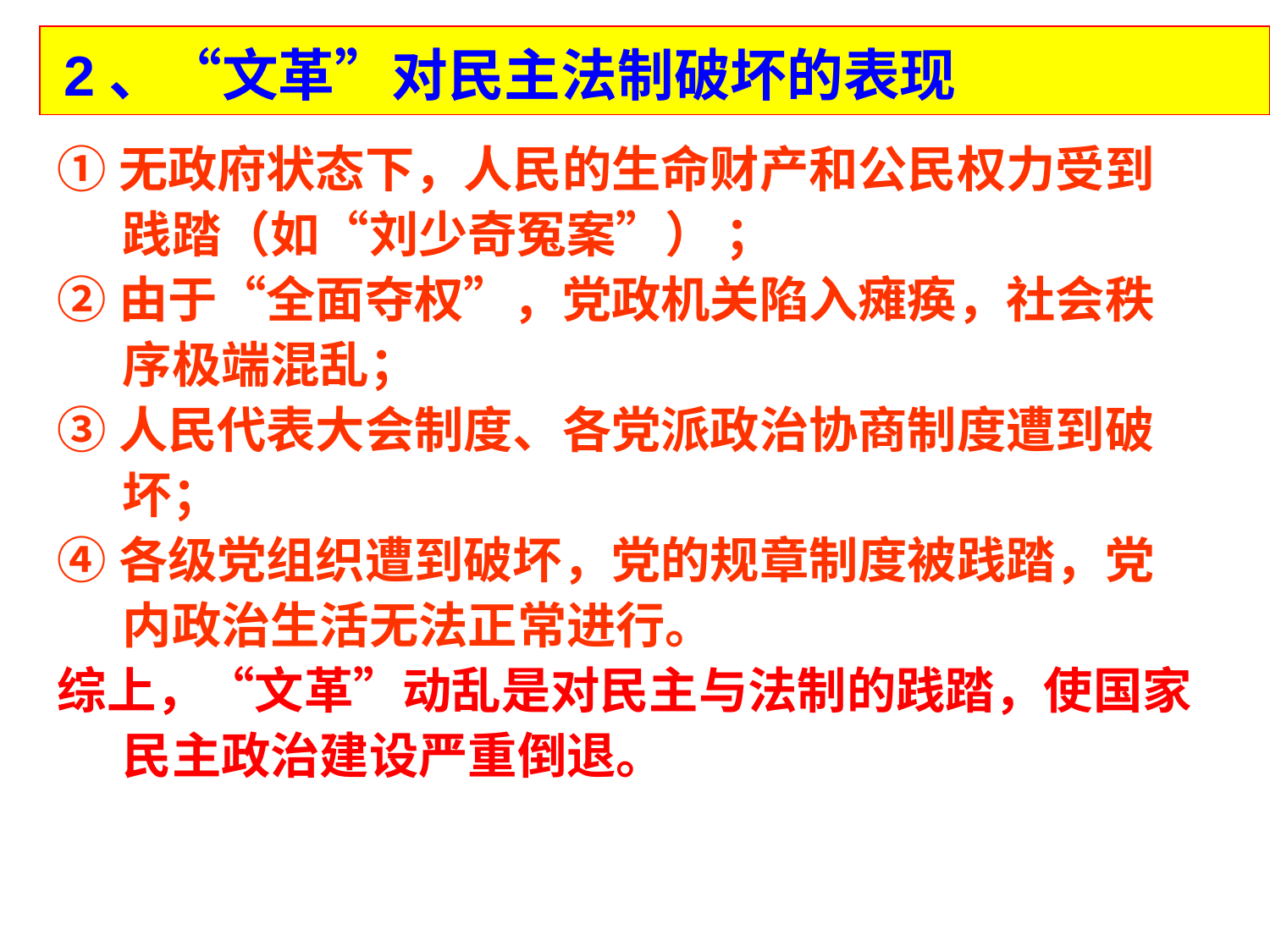

2、“文革”对民主法制破坏的表现
①无政府状态下，人民的生命财产和公民权力受到践踏（如“刘少奇冤案”） ；
②由于“全面夺权”，党政机关陷入瘫痪，社会秩序极端混乱；
③人民代表大会制度、各党派政治协商制度遭到破坏；
④各级党组织遭到破坏，党的规章制度被践踏，党内政治生活无法正常进行。
综上，“文革”动乱是对民主与法制的践踏，使国家民主政治建设严重倒退。